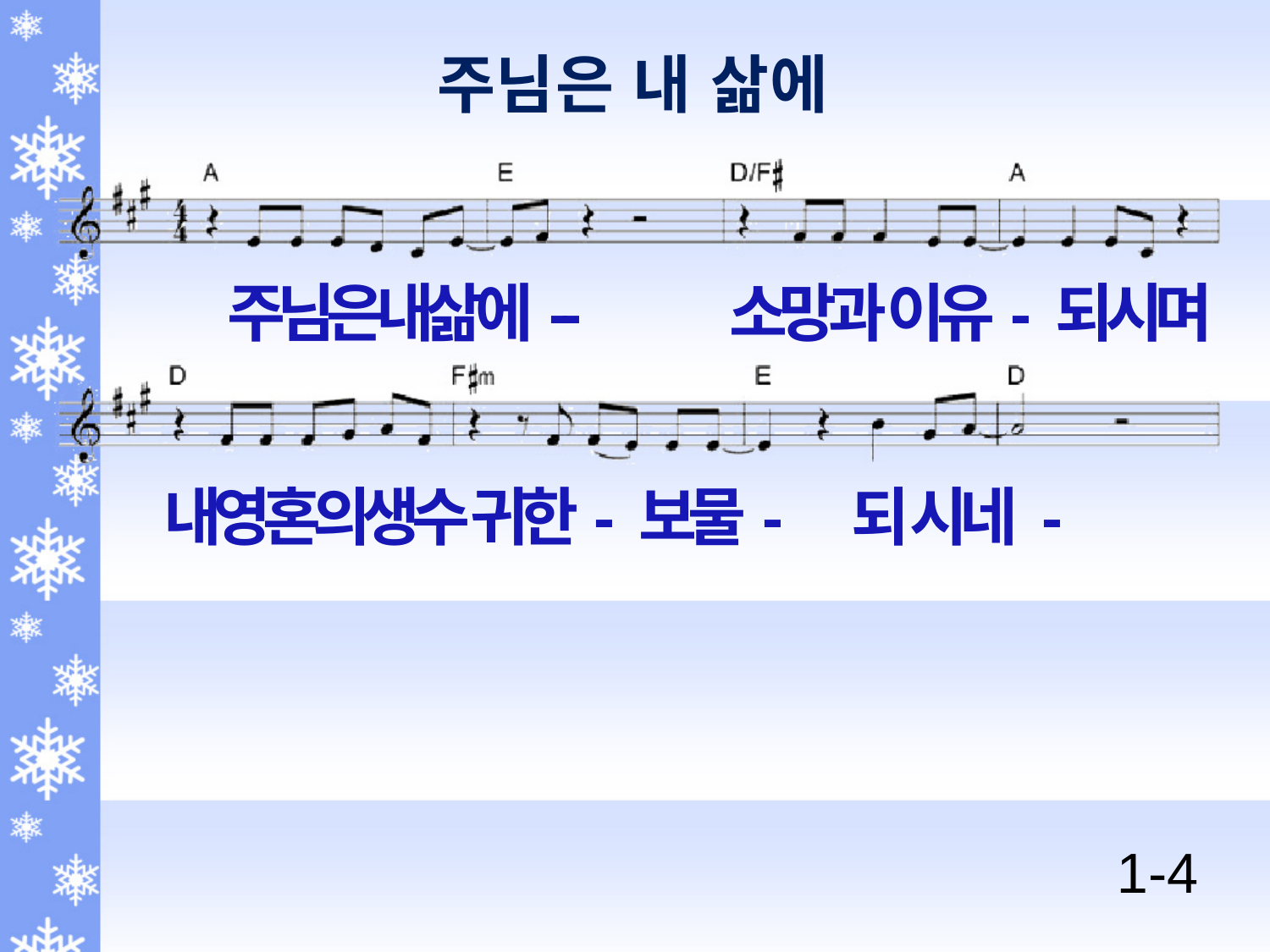

주님은 내 삶에
주님은내삶에--               소망과 이유- 되시며
내영혼의생수 귀한- 보물-      되 시네 -
1-4